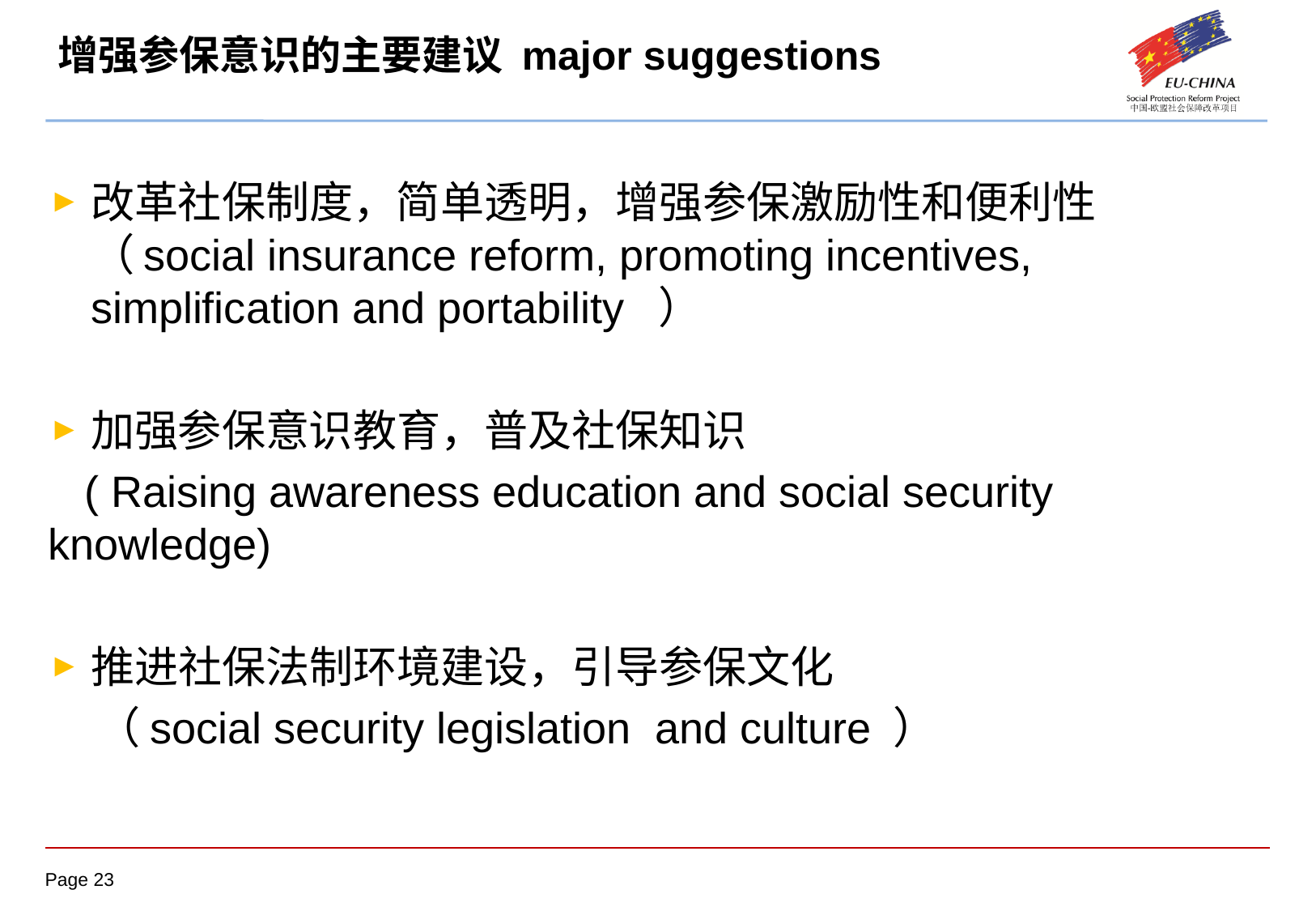

# 增强参保意识的主要建议 major suggestions
改革社保制度，简单透明，增强参保激励性和便利性（social insurance reform, promoting incentives, simplification and portability  ）

加强参保意识教育，普及社保知识
   ( Raising awareness education and social security knowledge)

推进社保法制环境建设，引导参保文化
    （social security legislation  and culture ）